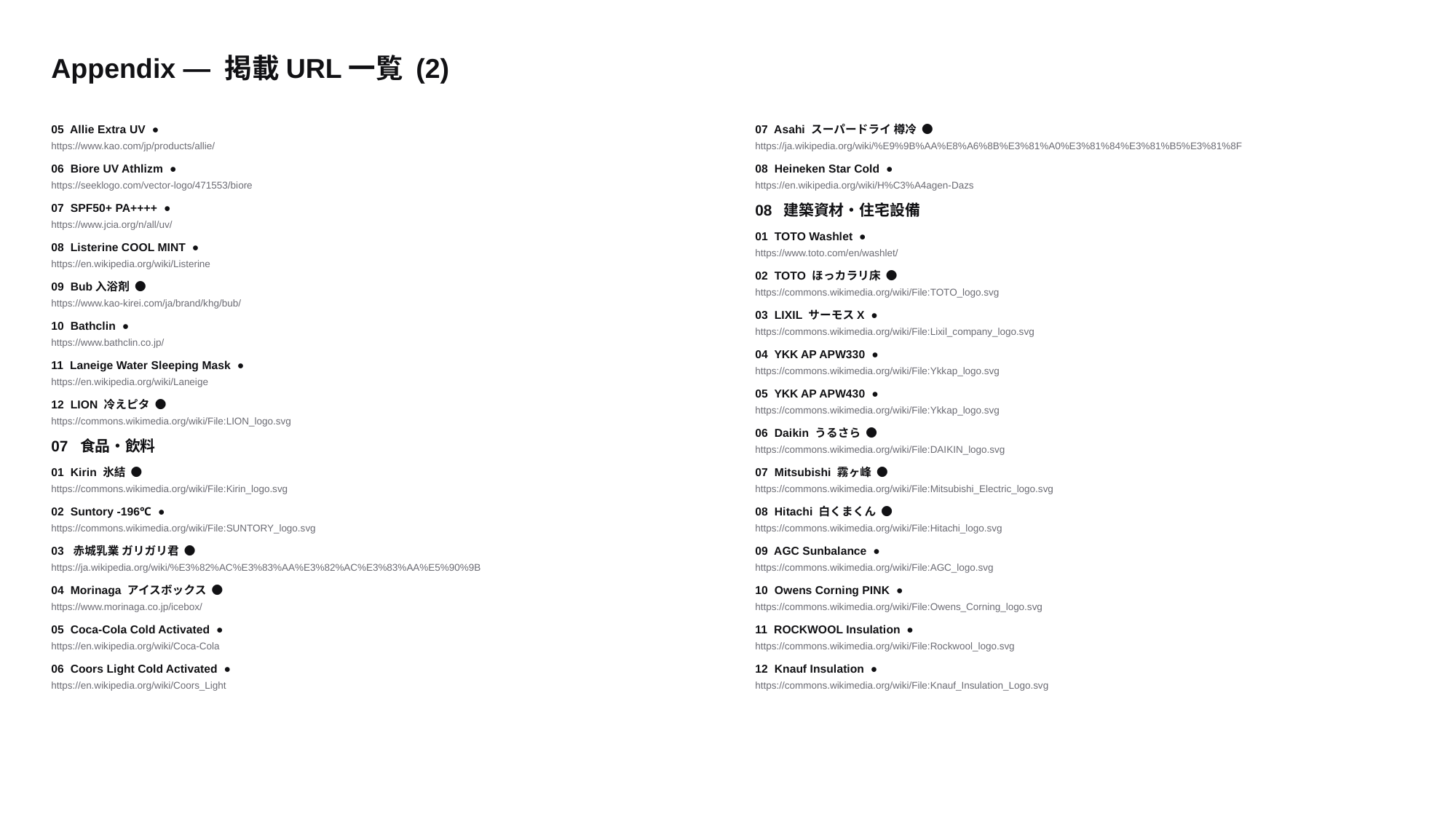

Appendix — 掲載URL一覧 (2)
05  Allie Extra UV  ●
07  Asahi スーパードライ 樽冷  ●
https://www.kao.com/jp/products/allie/
https://ja.wikipedia.org/wiki/%E9%9B%AA%E8%A6%8B%E3%81%A0%E3%81%84%E3%81%B5%E3%81%8F
06  Biore UV Athlizm  ●
08  Heineken Star Cold  ●
https://seeklogo.com/vector-logo/471553/biore
https://en.wikipedia.org/wiki/H%C3%A4agen-Dazs
07  SPF50+ PA++++  ●
08  建築資材・住宅設備
https://www.jcia.org/n/all/uv/
01  TOTO Washlet  ●
08  Listerine COOL MINT  ●
https://www.toto.com/en/washlet/
https://en.wikipedia.org/wiki/Listerine
02  TOTO ほっカラリ床  ●
09  Bub入浴剤  ●
https://commons.wikimedia.org/wiki/File:TOTO_logo.svg
https://www.kao-kirei.com/ja/brand/khg/bub/
03  LIXIL サーモスX  ●
10  Bathclin  ●
https://commons.wikimedia.org/wiki/File:Lixil_company_logo.svg
https://www.bathclin.co.jp/
04  YKK AP APW330  ●
11  Laneige Water Sleeping Mask  ●
https://commons.wikimedia.org/wiki/File:Ykkap_logo.svg
https://en.wikipedia.org/wiki/Laneige
05  YKK AP APW430  ●
12  LION 冷えピタ  ●
https://commons.wikimedia.org/wiki/File:Ykkap_logo.svg
https://commons.wikimedia.org/wiki/File:LION_logo.svg
06  Daikin うるさら  ●
07  食品・飲料
https://commons.wikimedia.org/wiki/File:DAIKIN_logo.svg
01  Kirin 氷結  ●
07  Mitsubishi 霧ヶ峰  ●
https://commons.wikimedia.org/wiki/File:Kirin_logo.svg
https://commons.wikimedia.org/wiki/File:Mitsubishi_Electric_logo.svg
02  Suntory -196℃  ●
08  Hitachi 白くまくん  ●
https://commons.wikimedia.org/wiki/File:SUNTORY_logo.svg
https://commons.wikimedia.org/wiki/File:Hitachi_logo.svg
03  赤城乳業 ガリガリ君  ●
09  AGC Sunbalance  ●
https://ja.wikipedia.org/wiki/%E3%82%AC%E3%83%AA%E3%82%AC%E3%83%AA%E5%90%9B
https://commons.wikimedia.org/wiki/File:AGC_logo.svg
04  Morinaga アイスボックス  ●
10  Owens Corning PINK  ●
https://www.morinaga.co.jp/icebox/
https://commons.wikimedia.org/wiki/File:Owens_Corning_logo.svg
05  Coca-Cola Cold Activated  ●
11  ROCKWOOL Insulation  ●
https://en.wikipedia.org/wiki/Coca-Cola
https://commons.wikimedia.org/wiki/File:Rockwool_logo.svg
06  Coors Light Cold Activated  ●
12  Knauf Insulation  ●
https://en.wikipedia.org/wiki/Coors_Light
https://commons.wikimedia.org/wiki/File:Knauf_Insulation_Logo.svg